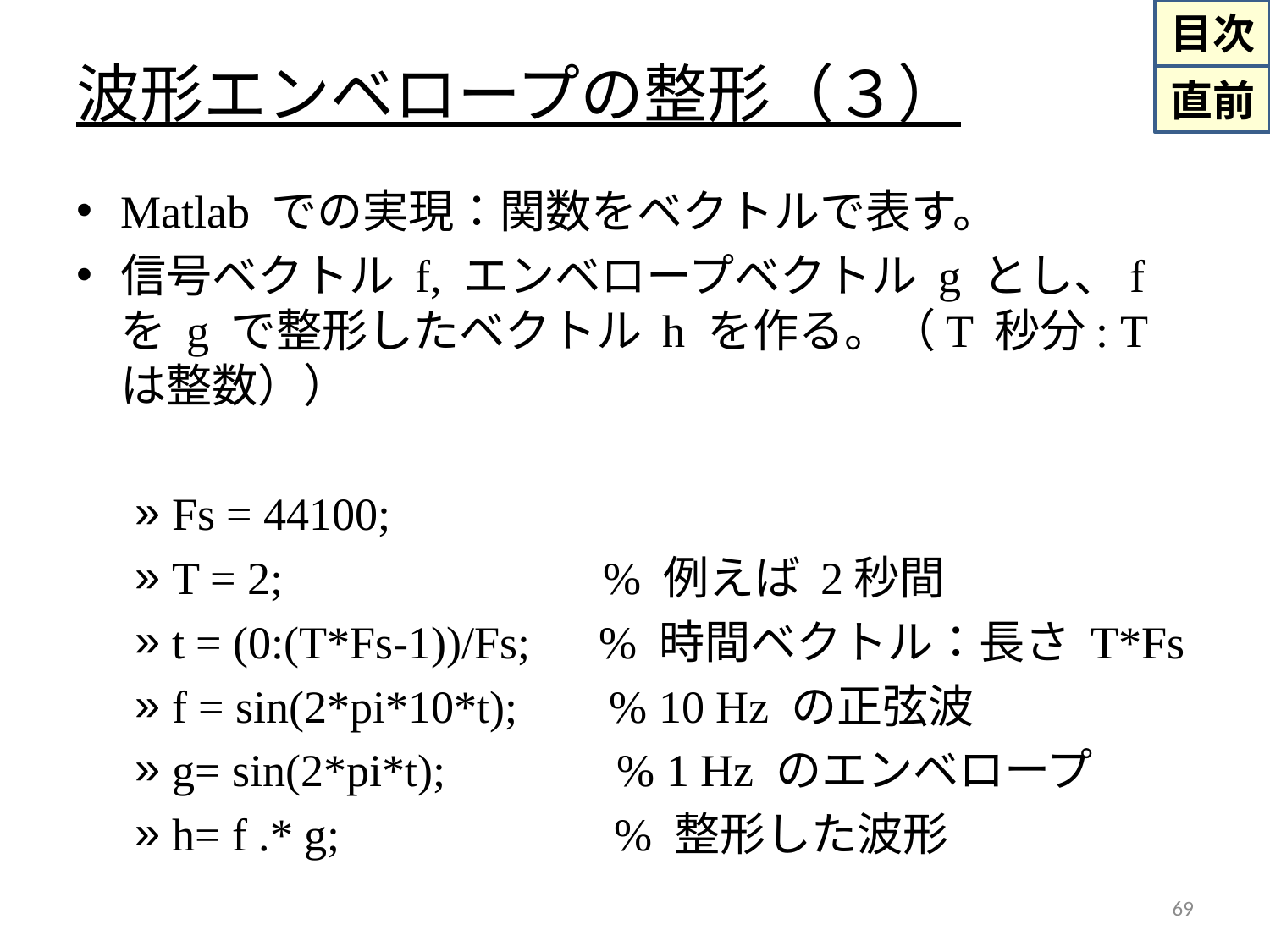

# 波形エンベロープの整形（３）
Matlab での実現：関数をベクトルで表す。
信号ベクトル f, エンベロープベクトル g とし、f を g で整形したベクトル h を作る。（T 秒分: T は整数））

Fs = 44100;
T = 2;                            % 例えば 2秒間
t = (0:(T*Fs-1))/Fs;      % 時間ベクトル：長さ T*Fs
f = sin(2*pi*10*t);        % 10 Hz の正弦波
g= sin(2*pi*t);               % 1 Hz のエンベロープ
h= f .* g;                        % 整形した波形
69